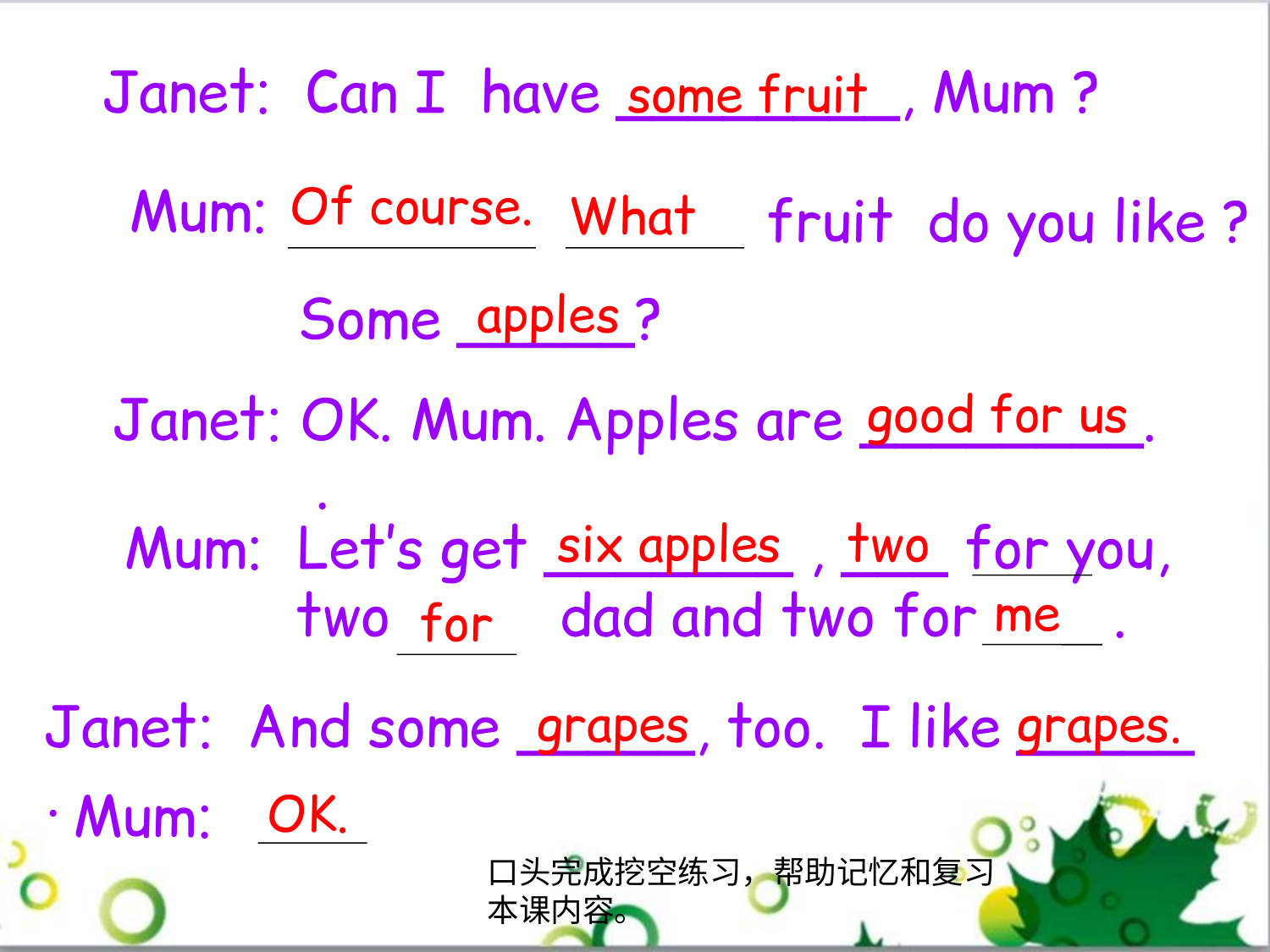

Janet:  Can I  have ________, Mum ?
some fruit
  Mum:
Of course.
What
fruit  do you like ?

Some _____?
apples
good for us
Janet: OK. Mum. Apples are ________.
            .

  Mum:  Let’s get _______ , ___ for you,
            two          dad and two for        .
six apples
two

me
for

  Janet:  And some _____, too.  I like _____      .
grapes
grapes.
  Mum:
OK.

口头完成挖空练习，帮助记忆和复习本课内容。